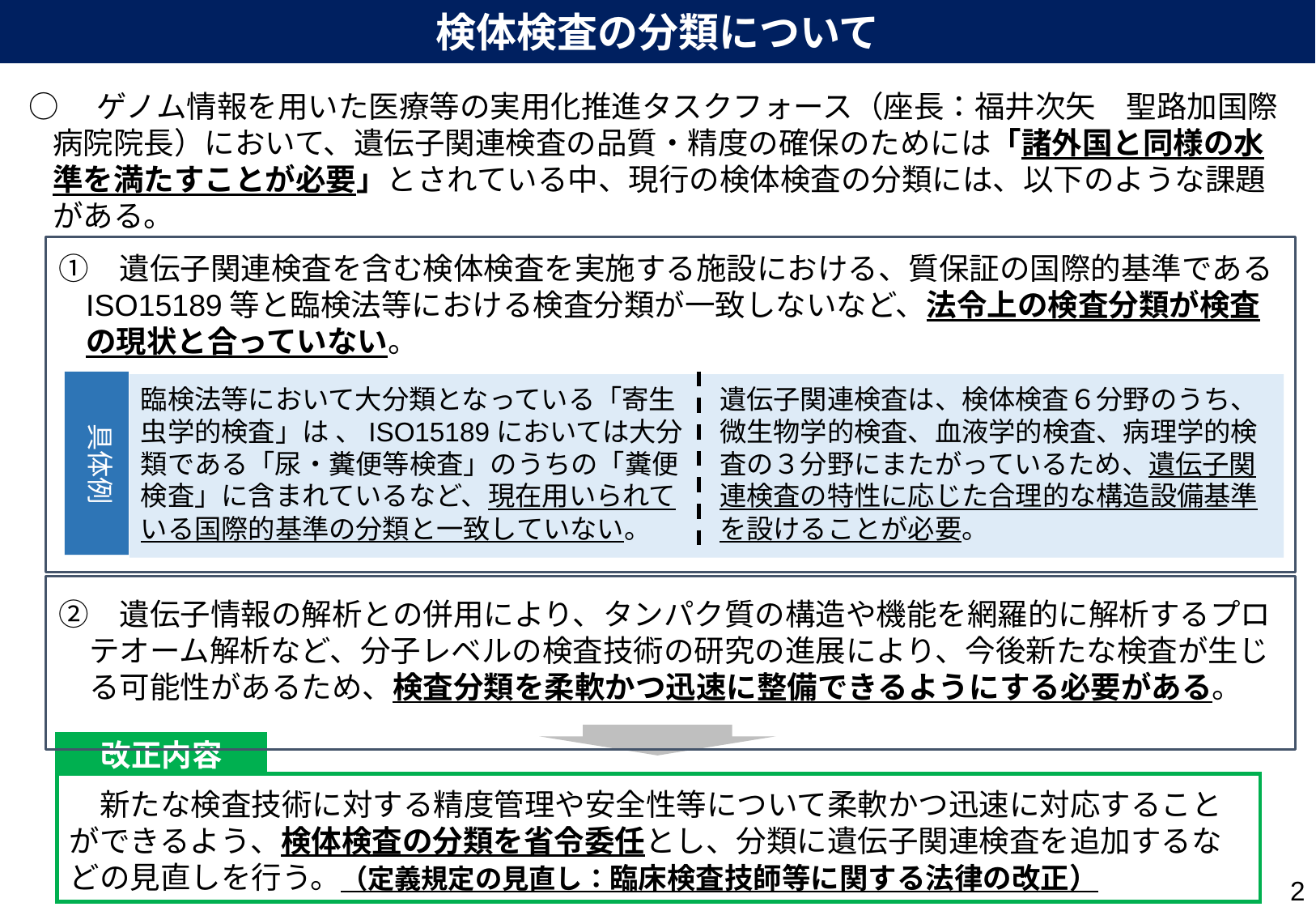

検体検査の分類について
○　ゲノム情報を用いた医療等の実用化推進タスクフォース（座長：福井次矢　聖路加国際病院院長）において、遺伝子関連検査の品質・精度の確保のためには「諸外国と同様の水準を満たすことが必要」とされている中、現行の検体検査の分類には、以下のような課題がある。

　①　遺伝子関連検査を含む検体検査を実施する施設における、質保証の国際的基準であるISO15189等と臨検法等における検査分類が一致しないなど、法令上の検査分類が検査の現状と合っていない。

　②　遺伝子情報の解析との併用により、タンパク質の構造や機能を網羅的に解析するプロ
　　テオーム解析など、分子レベルの検査技術の研究の進展により、今後新たな検査が生じ
　　る可能性があるため、検査分類を柔軟かつ迅速に整備できるようにする必要がある。

臨検法等において大分類となっている「寄生虫学的検査」は 、ISO15189においては大分類である「尿・糞便等検査」のうちの「糞便検査」に含まれているなど、現在用いられている国際的基準の分類と一致していない。

遺伝子関連検査は、検体検査６分野のうち、微生物学的検査、血液学的検査、病理学的検査の３分野にまたがっているため、遺伝子関連検査の特性に応じた合理的な構造設備基準を設けることが必要。

具体例
具体例

改正内容

　新たな検査技術に対する精度管理や安全性等について柔軟かつ迅速に対応することができるよう、検体検査の分類を省令委任とし、分類に遺伝子関連検査を追加するなどの見直しを行う。（定義規定の見直し：臨床検査技師等に関する法律の改正）
2